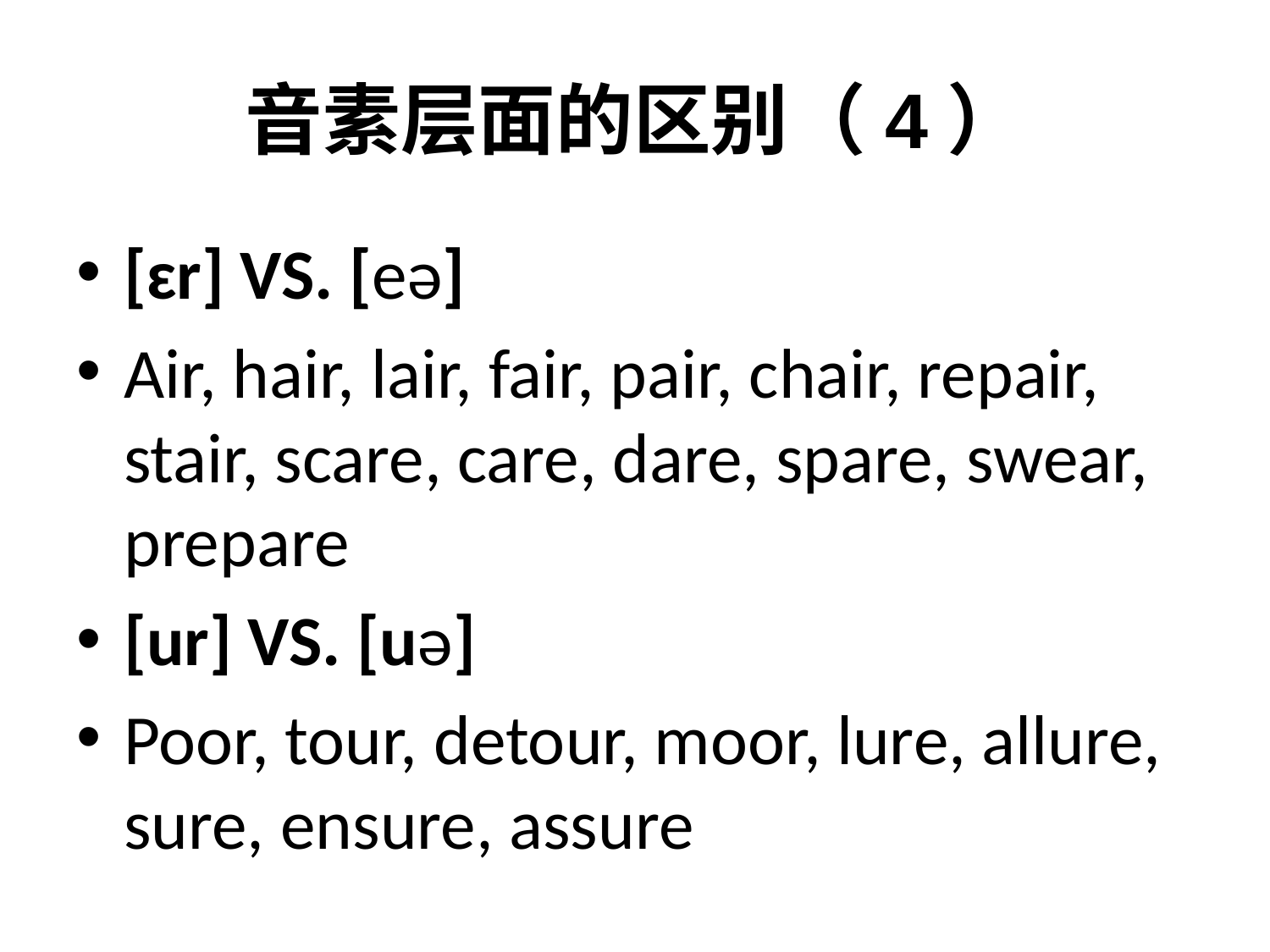

# 音素层面的区别（4）
[ɛr] VS. [eə]
Air, hair, lair, fair, pair, chair, repair, stair, scare, care, dare, spare, swear, prepare
[ur] VS. [uə]
Poor, tour, detour, moor, lure, allure, sure, ensure, assure